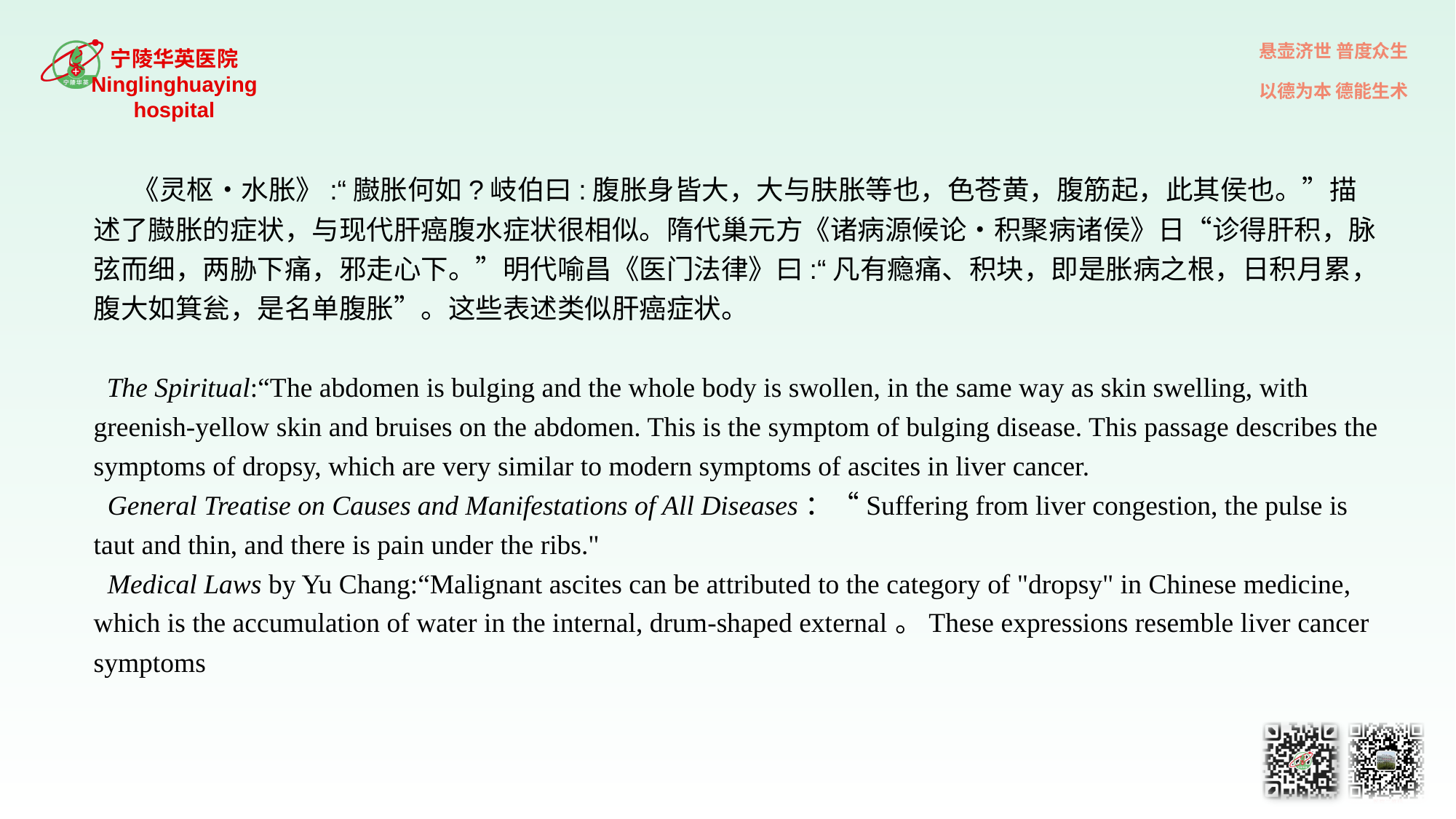

#
     《灵枢•水胀》:“臌胀何如?岐伯曰:腹胀身皆大，大与肤胀等也，色苍黄，腹筋起，此其侯也。”描述了臌胀的症状，与现代肝癌腹水症状很相似。隋代巢元方《诸病源候论•积聚病诸侯》日“诊得肝积，脉弦而细，两胁下痛，邪走心下。”明代喻昌《医门法律》曰:“凡有瘾痛、积块，即是胀病之根，日积月累，腹大如箕瓮，是名单腹胀”。这些表述类似肝癌症状。

  The Spiritual:“The abdomen is bulging and the whole body is swollen, in the same way as skin swelling, with greenish-yellow skin and bruises on the abdomen. This is the symptom of bulging disease. This passage describes the symptoms of dropsy, which are very similar to modern symptoms of ascites in liver cancer.
  General Treatise on Causes and Manifestations of All Diseases：“Suffering from liver congestion, the pulse is taut and thin, and there is pain under the ribs."
  Medical Laws by Yu Chang:“Malignant ascites can be attributed to the category of "dropsy" in Chinese medicine, which is the accumulation of water in the internal, drum-shaped external。These expressions resemble liver cancer symptoms